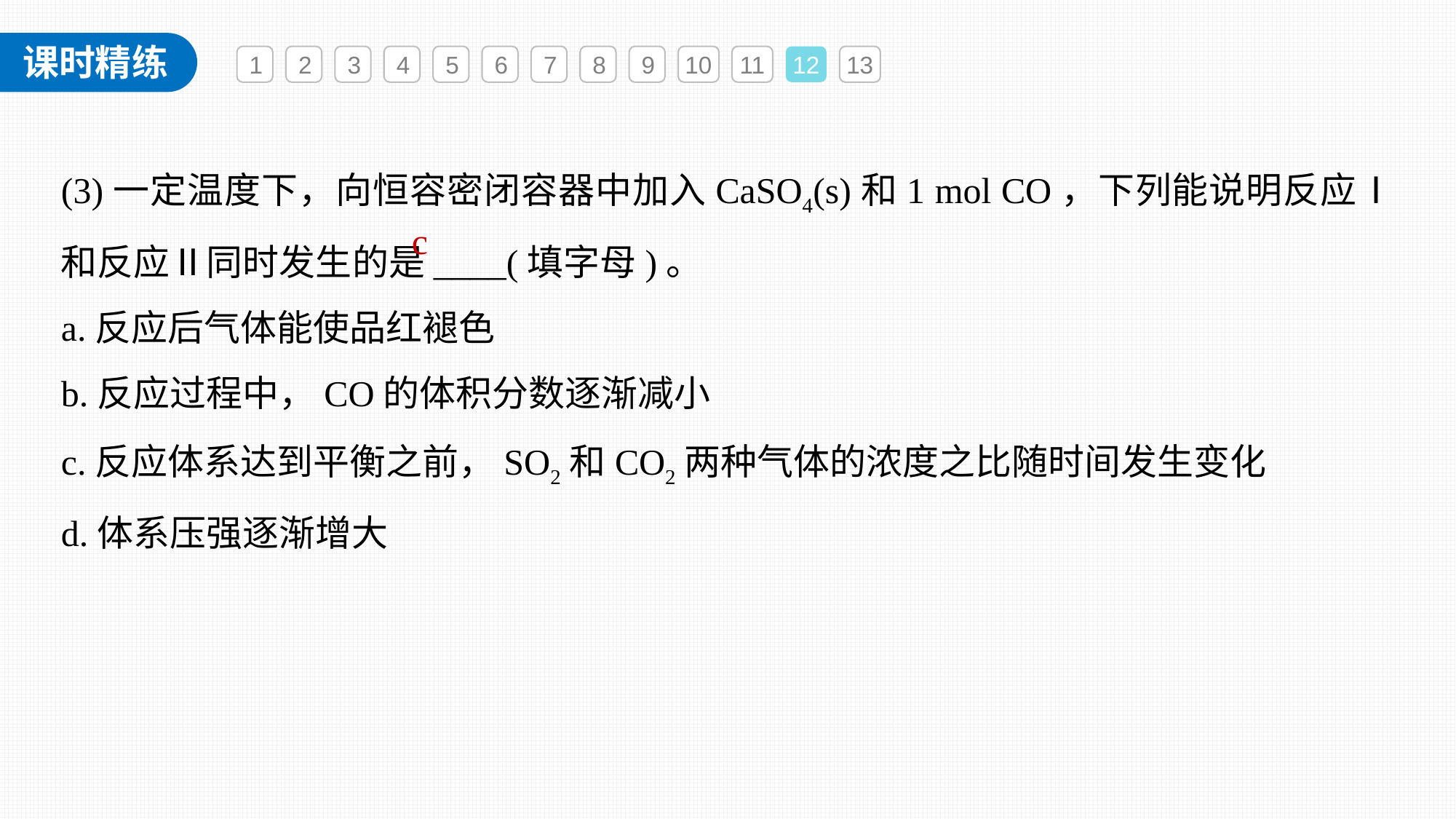

1
2
3
4
5
6
7
8
9
10
11
12
13
(3)一定温度下，向恒容密闭容器中加入CaSO4(s)和1 mol CO，下列能说明反应Ⅰ和反应Ⅱ同时发生的是____(填字母)。
a.反应后气体能使品红褪色
b.反应过程中，CO的体积分数逐渐减小
c.反应体系达到平衡之前，SO2和CO2两种气体的浓度之比随时间发生变化
d.体系压强逐渐增大
c